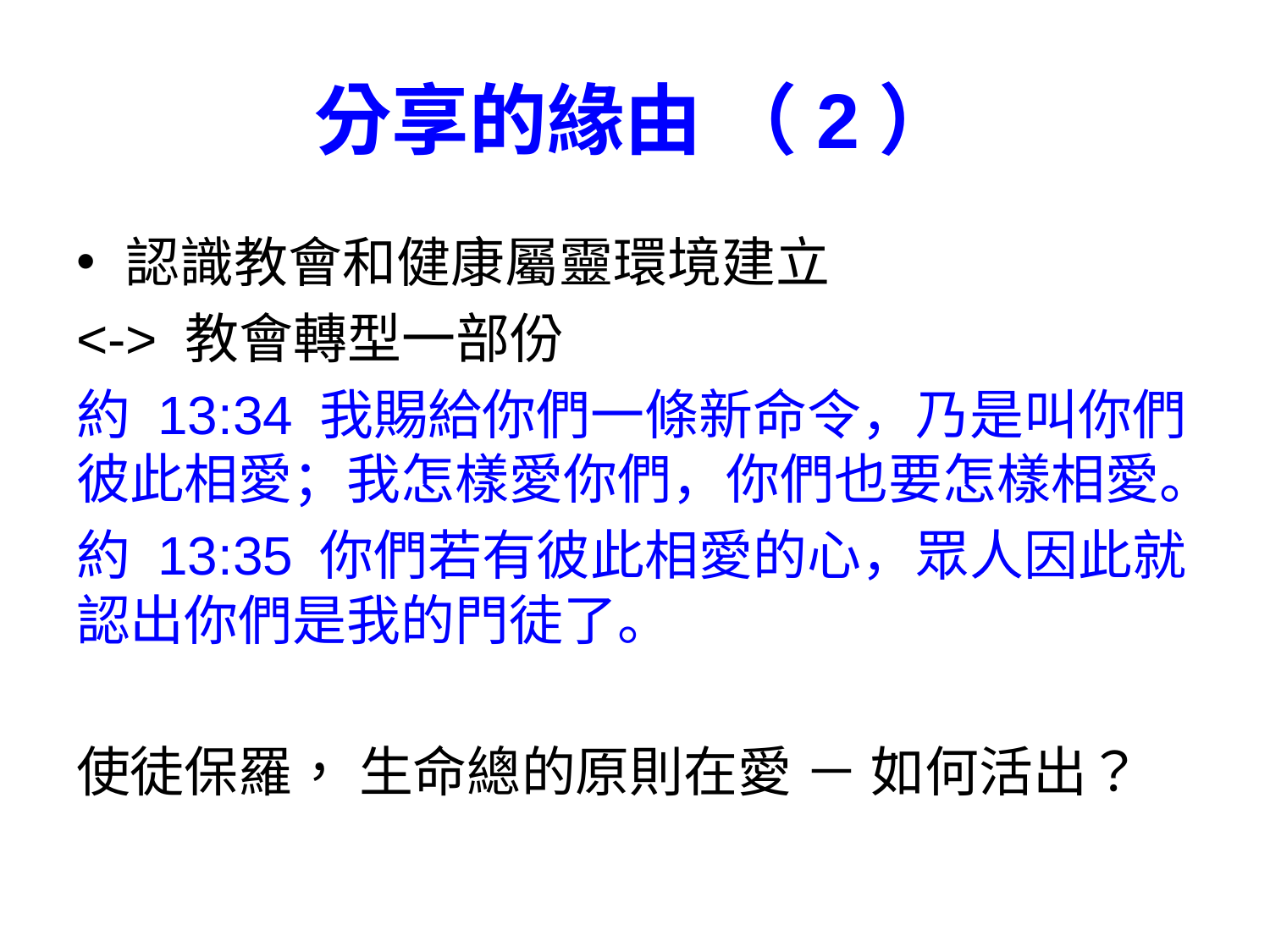

# 分享的緣由 （2）
認識教會和健康屬靈環境建立
<-> 教會轉型一部份
約 13:34	我賜給你們一條新命令，乃是叫你們彼此相愛；我怎樣愛你們，你們也要怎樣相愛。
約 13:35	你們若有彼此相愛的心，眾人因此就認出你們是我的門徒了。

使徒保羅， 生命總的原則在愛 － 如何活出？